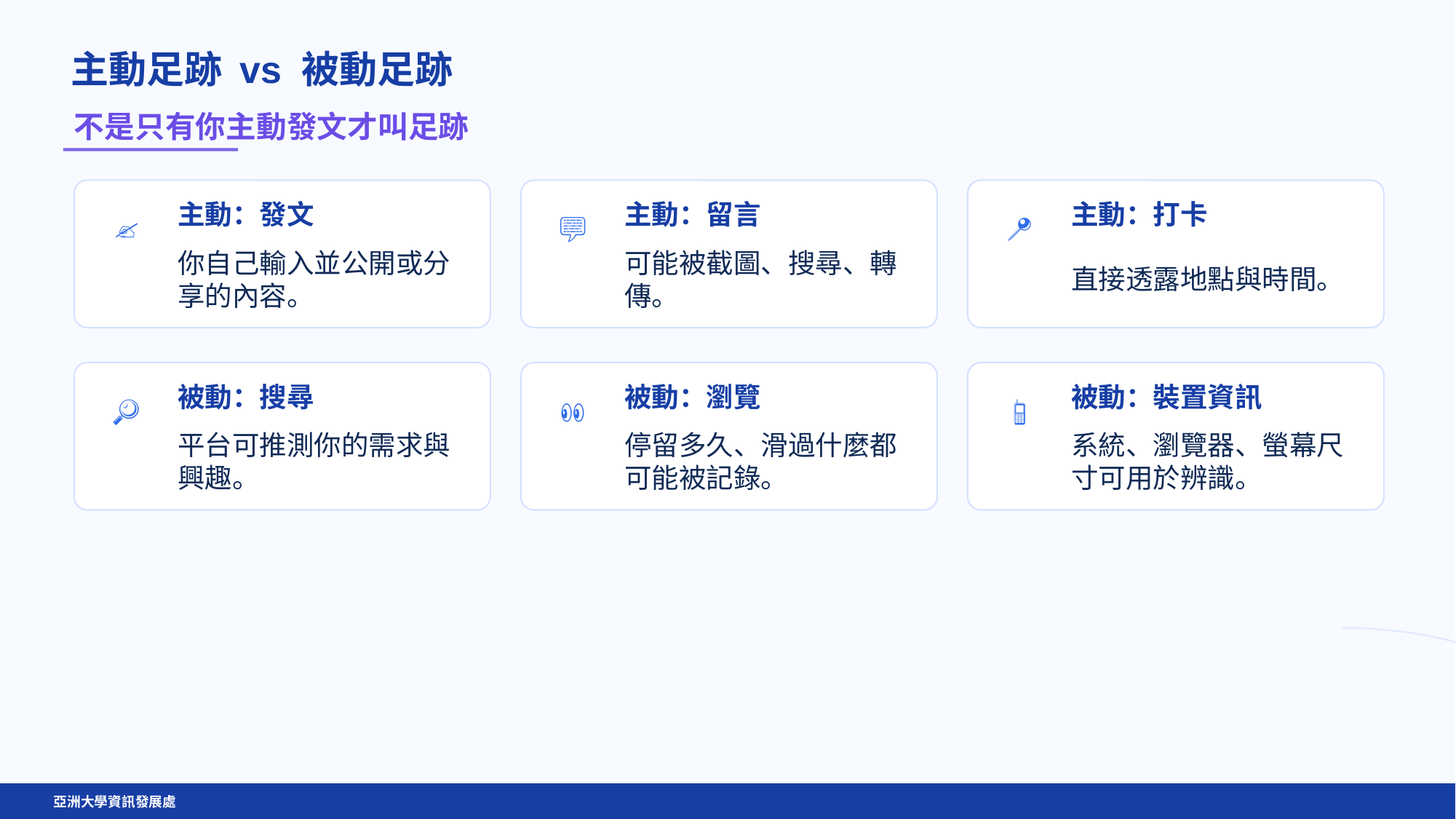

主動足跡 vs 被動足跡
不是只有你主動發文才叫足跡

主動：發文
主動：留言
主動：打卡
✍️
💬
📍
你自己輸入並公開或分享的內容。
可能被截圖、搜尋、轉傳。
直接透露地點與時間。

被動：搜尋
被動：瀏覽
被動：裝置資訊
🔎
👀
📱
平台可推測你的需求與興趣。
停留多久、滑過什麼都可能被記錄。
系統、瀏覽器、螢幕尺寸可用於辨識。

亞洲大學資訊發展處